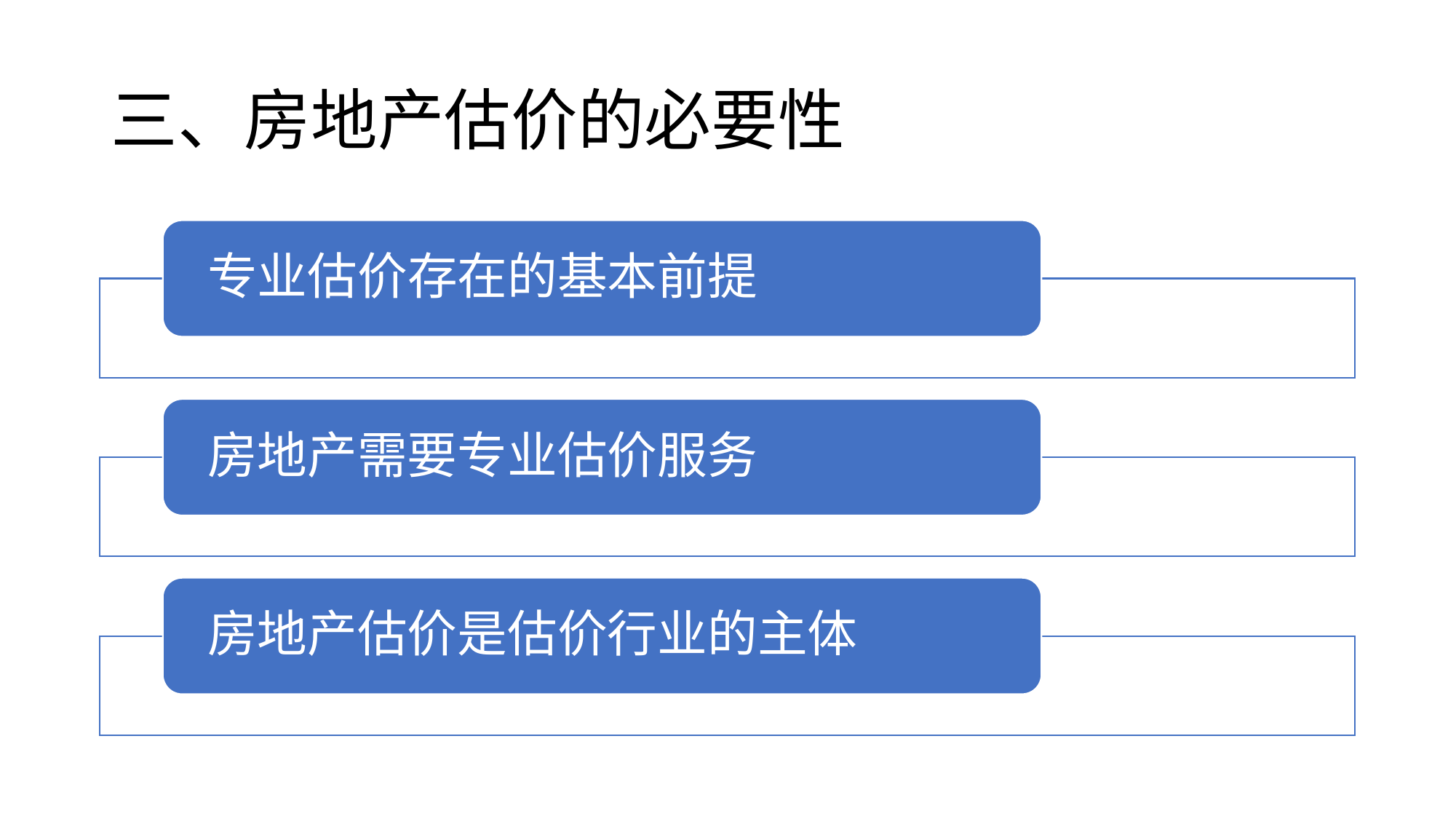

# 三、房地产估价的必要性
专业估价存在的基本前提
房地产需要专业估价服务
房地产估价是估价行业的主体